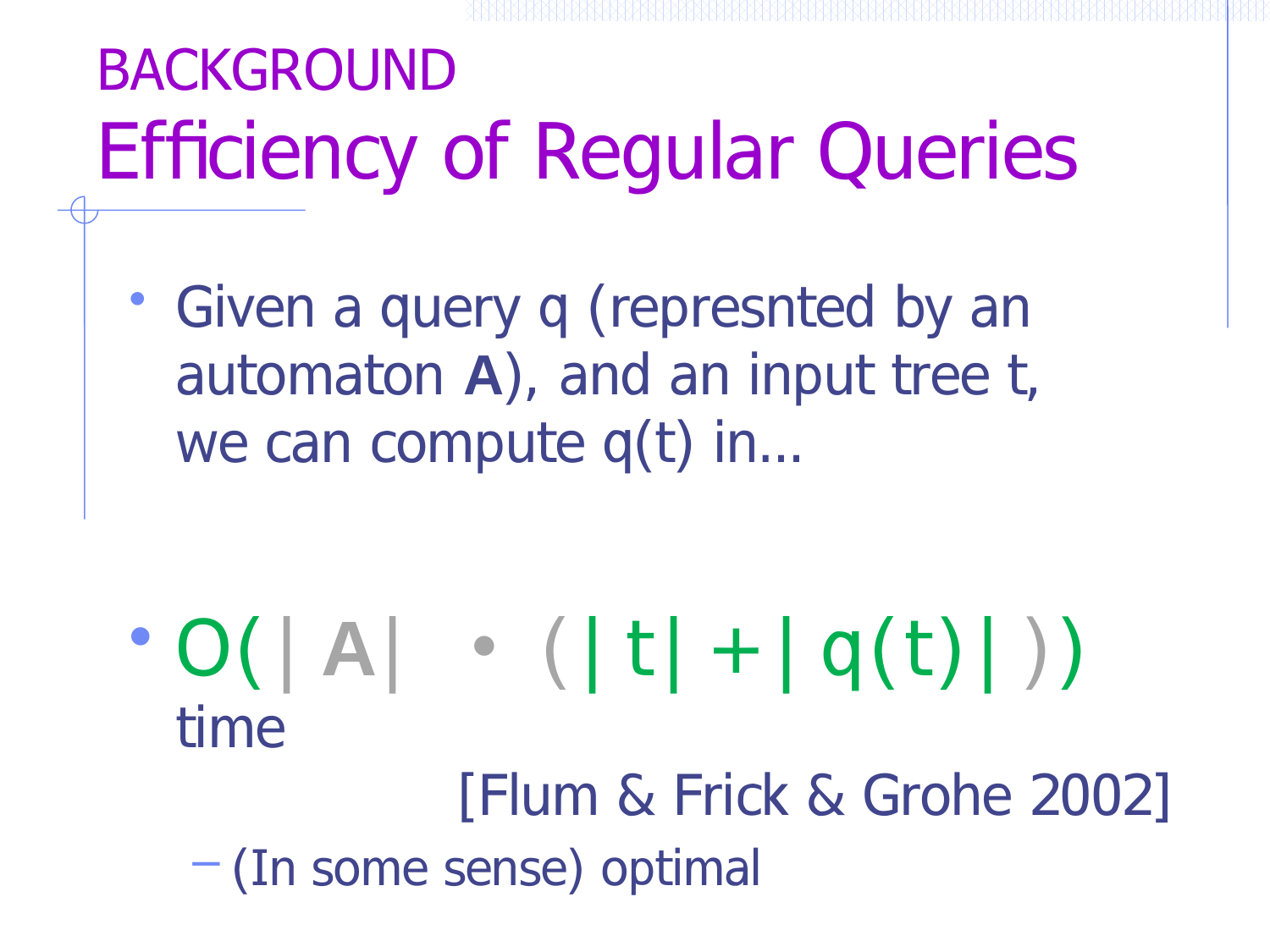

# Background Efficiency of Regular Queries
Given a query q (represnted by an automaton A), and an input tree t,
we can compute q(t) in…

O(|A|・(|t|+|q(t)|)) time
                [Flum & Frick & Grohe 2002]
(In some sense) optimal